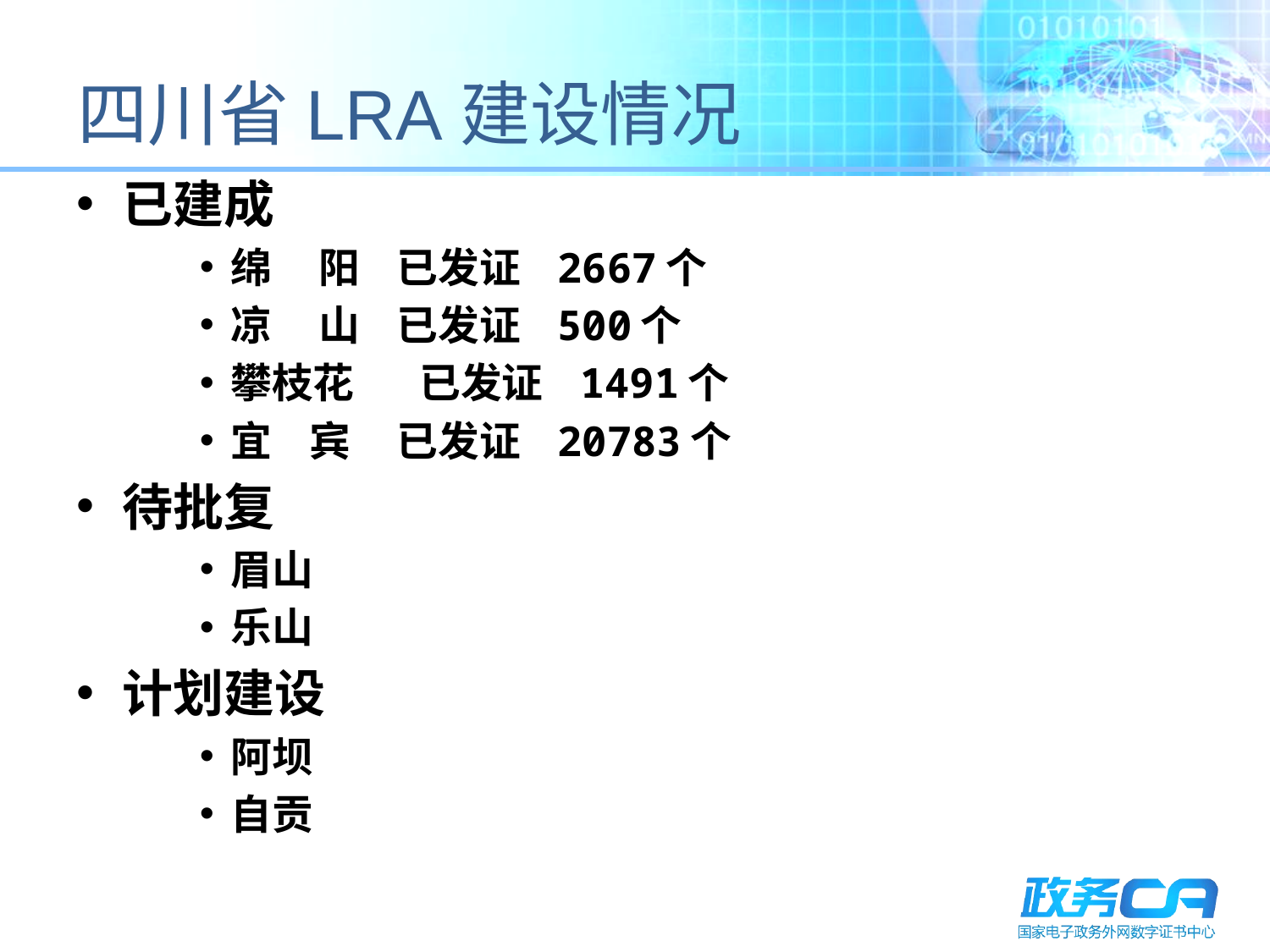

# 四川省LRA建设情况
已建成
绵     阳    已发证   2667个
凉     山    已发证   500个
攀枝花       已发证   1491个
宜    宾     已发证   20783个
待批复
眉山
乐山
计划建设
阿坝
自贡